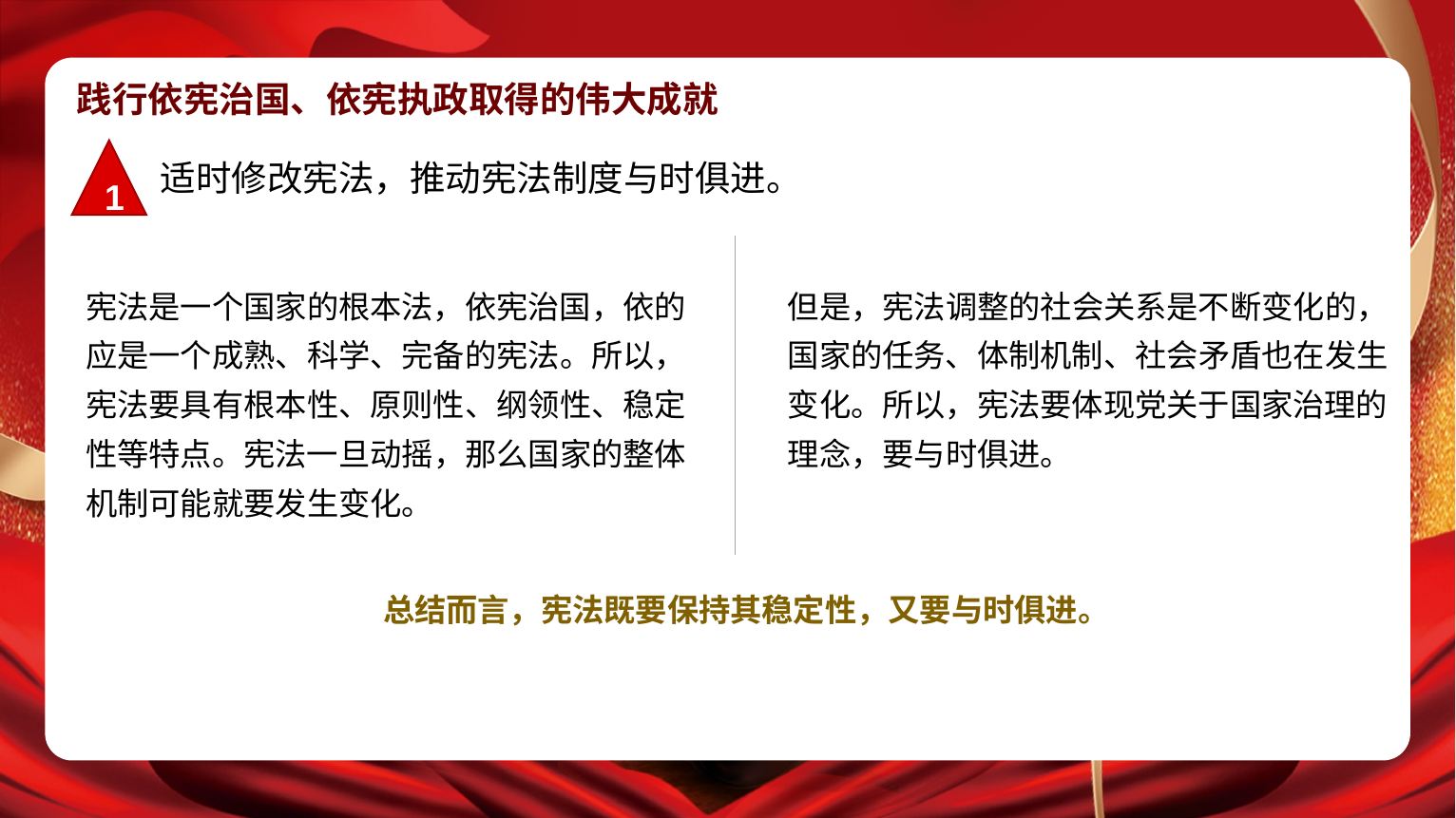

践行依宪治国、依宪执政取得的伟大成就
1
适时修改宪法，推动宪法制度与时俱进。
宪法是一个国家的根本法，依宪治国，依的应是一个成熟、科学、完备的宪法。所以，宪法要具有根本性、原则性、纲领性、稳定性等特点。宪法一旦动摇，那么国家的整体机制可能就要发生变化。
但是，宪法调整的社会关系是不断变化的，国家的任务、体制机制、社会矛盾也在发生变化。所以，宪法要体现党关于国家治理的理念，要与时俱进。
总结而言，宪法既要保持其稳定性，又要与时俱进。